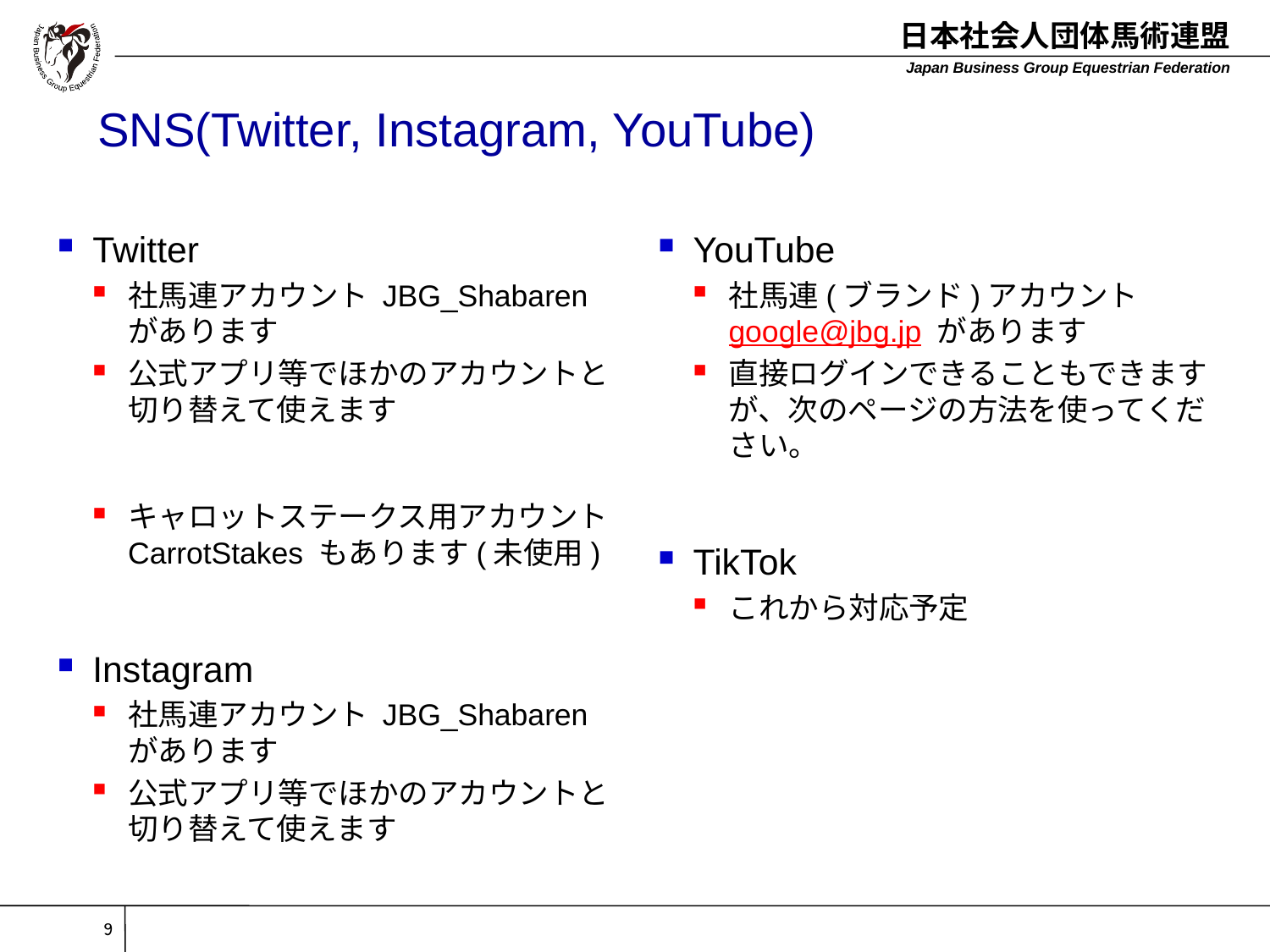

# SNS(Twitter, Instagram, YouTube)
Twitter
社馬連アカウント JBG_Shabaren があります
公式アプリ等でほかのアカウントと切り替えて使えます

キャロットステークス用アカウント CarrotStakes もあります(未使用)

Instagram
社馬連アカウント JBG_Shabarenがあります
公式アプリ等でほかのアカウントと切り替えて使えます

YouTube
社馬連(ブランド)アカウント google@jbg.jp があります
直接ログインできることもできますが、次のページの方法を使ってください。

TikTok
これから対応予定
9